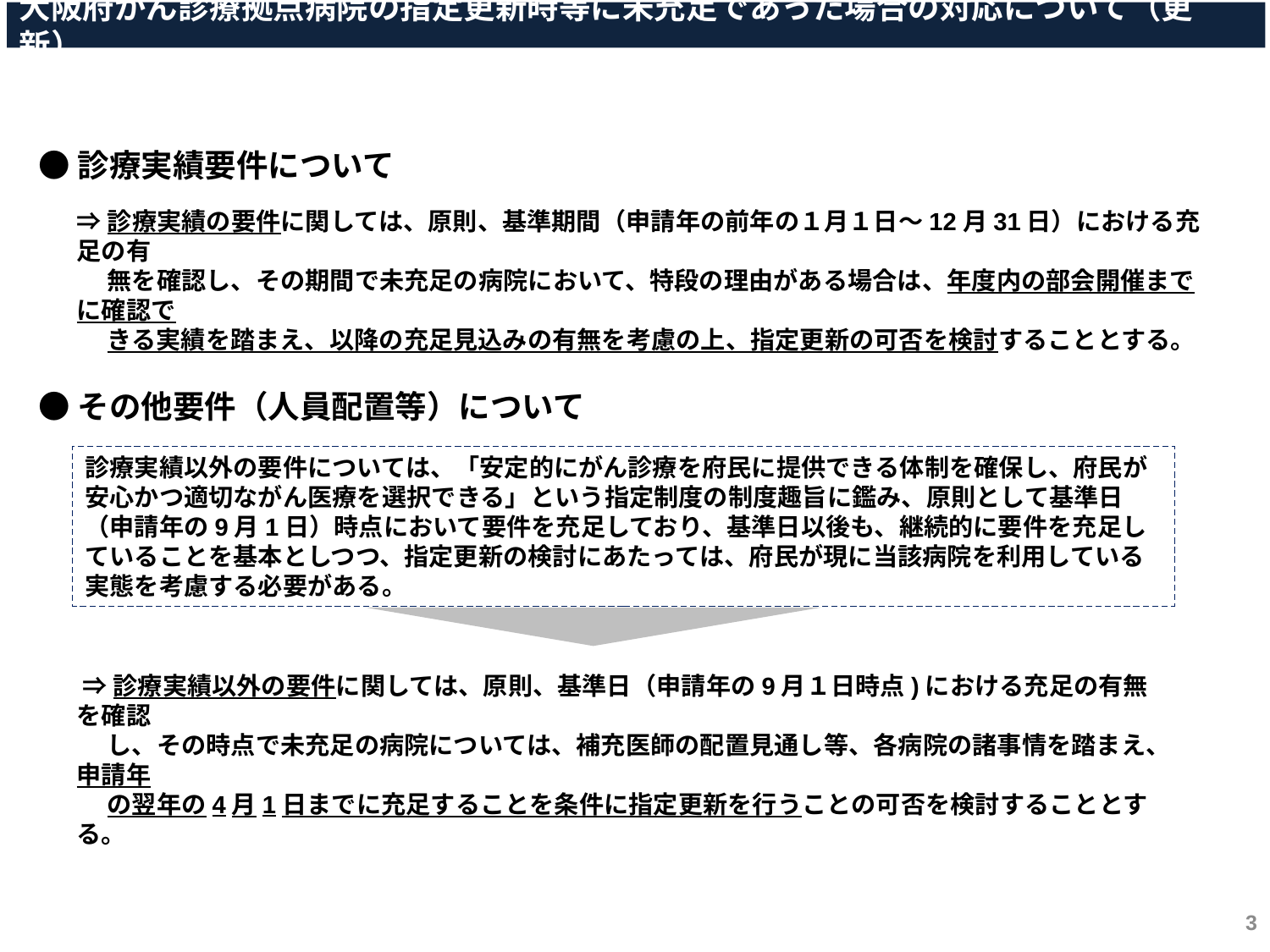

大阪府がん診療拠点病院の指定更新時等に未充足であった場合の対応について（更新）
●診療実績要件について
⇒診療実績の要件に関しては、原則、基準期間（申請年の前年の１月１日～12月31日）における充足の有
　 無を確認し、その期間で未充足の病院において、特段の理由がある場合は、年度内の部会開催までに確認で
　 きる実績を踏まえ、以降の充足見込みの有無を考慮の上、指定更新の可否を検討することとする。
●その他要件（人員配置等）について
診療実績以外の要件については、「安定的にがん診療を府民に提供できる体制を確保し、府民が安心かつ適切ながん医療を選択できる」という指定制度の制度趣旨に鑑み、原則として基準日（申請年の9月1日）時点において要件を充足しており、基準日以後も、継続的に要件を充足していることを基本としつつ、指定更新の検討にあたっては、府民が現に当該病院を利用している実態を考慮する必要がある。

 ⇒診療実績以外の要件に関しては、原則、基準日（申請年の9月１日時点)における充足の有無を確認
　 し、その時点で未充足の病院については、補充医師の配置見通し等、各病院の諸事情を踏まえ、申請年
　 の翌年の4月1日までに充足することを条件に指定更新を行うことの可否を検討することとする。
3